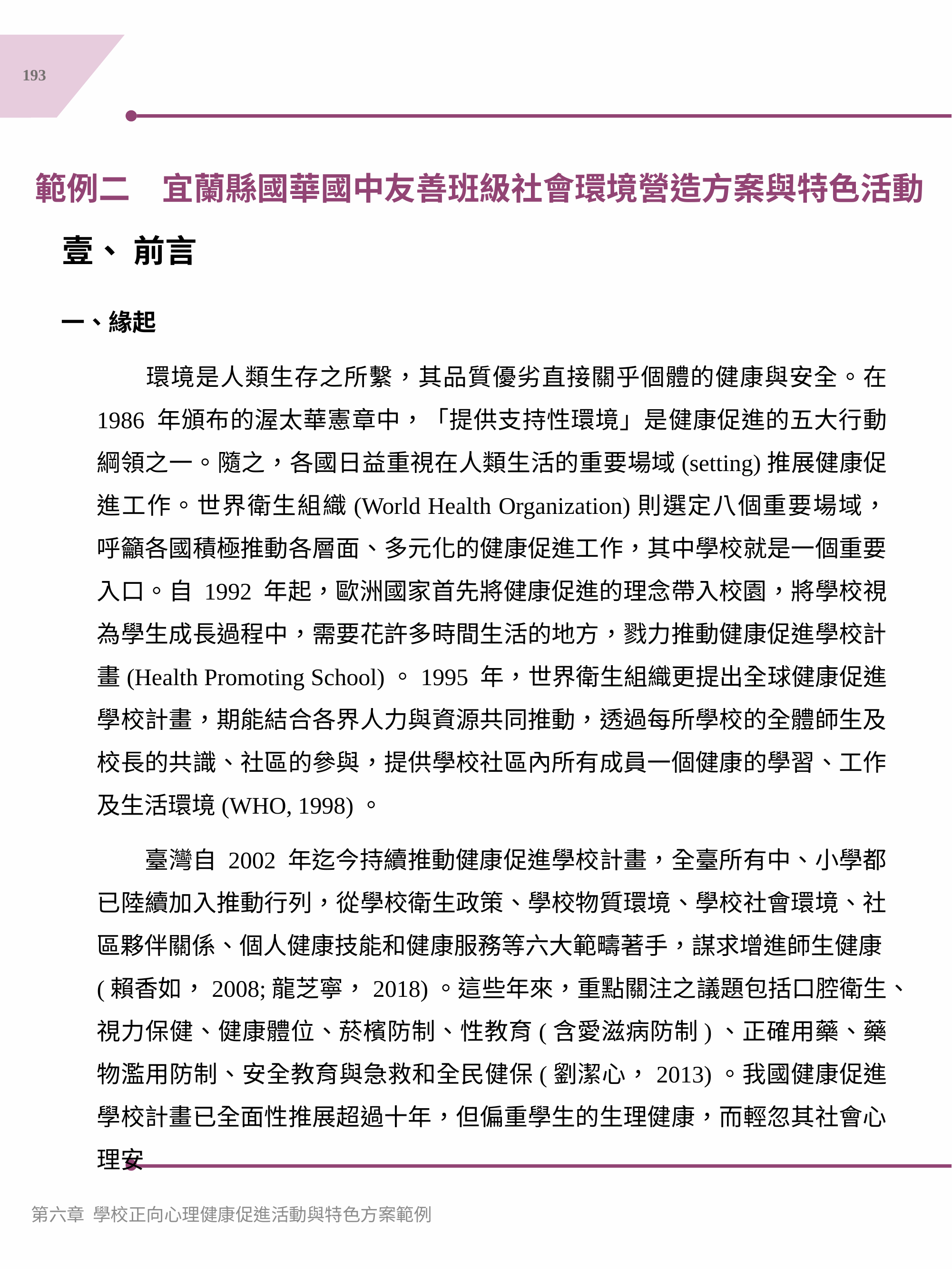

193
範例二　宜蘭縣國華國中友善班級社會環境營造方案與特色活動
壹、	前言
一、緣起
　　環境是人類生存之所繫，其品質優劣直接關乎個體的健康與安全。在 1986 年頒布的渥太華憲章中，「提供支持性環境」是健康促進的五大行動綱領之一。隨之，各國日益重視在人類生活的重要場域(setting)推展健康促進工作。世界衛生組織(World Health Organization)則選定八個重要場域， 呼籲各國積極推動各層面、多元化的健康促進工作，其中學校就是一個重要入口。自 1992 年起，歐洲國家首先將健康促進的理念帶入校園，將學校視為學生成長過程中，需要花許多時間生活的地方，戮力推動健康促進學校計畫(Health Promoting School)。1995 年，世界衛生組織更提出全球健康促進學校計畫，期能結合各界人力與資源共同推動，透過每所學校的全體師生及校長的共識、社區的參與，提供學校社區內所有成員一個健康的學習、工作及生活環境(WHO, 1998)。
　　臺灣自 2002 年迄今持續推動健康促進學校計畫，全臺所有中、小學都已陸續加入推動行列，從學校衛生政策、學校物質環境、學校社會環境、社區夥伴關係、個人健康技能和健康服務等六大範疇著手，謀求增進師生健康(賴香如，2008;龍芝寧，2018)。這些年來，重點關注之議題包括口腔衛生、視力保健、健康體位、菸檳防制、性教育(含愛滋病防制)、正確用藥、藥物濫用防制、安全教育與急救和全民健保(劉潔心，2013)。我國健康促進學校計畫已全面性推展超過十年，但偏重學生的生理健康，而輕忽其社會心理安
第六章  學校正向心理健康促進活動與特色方案範例